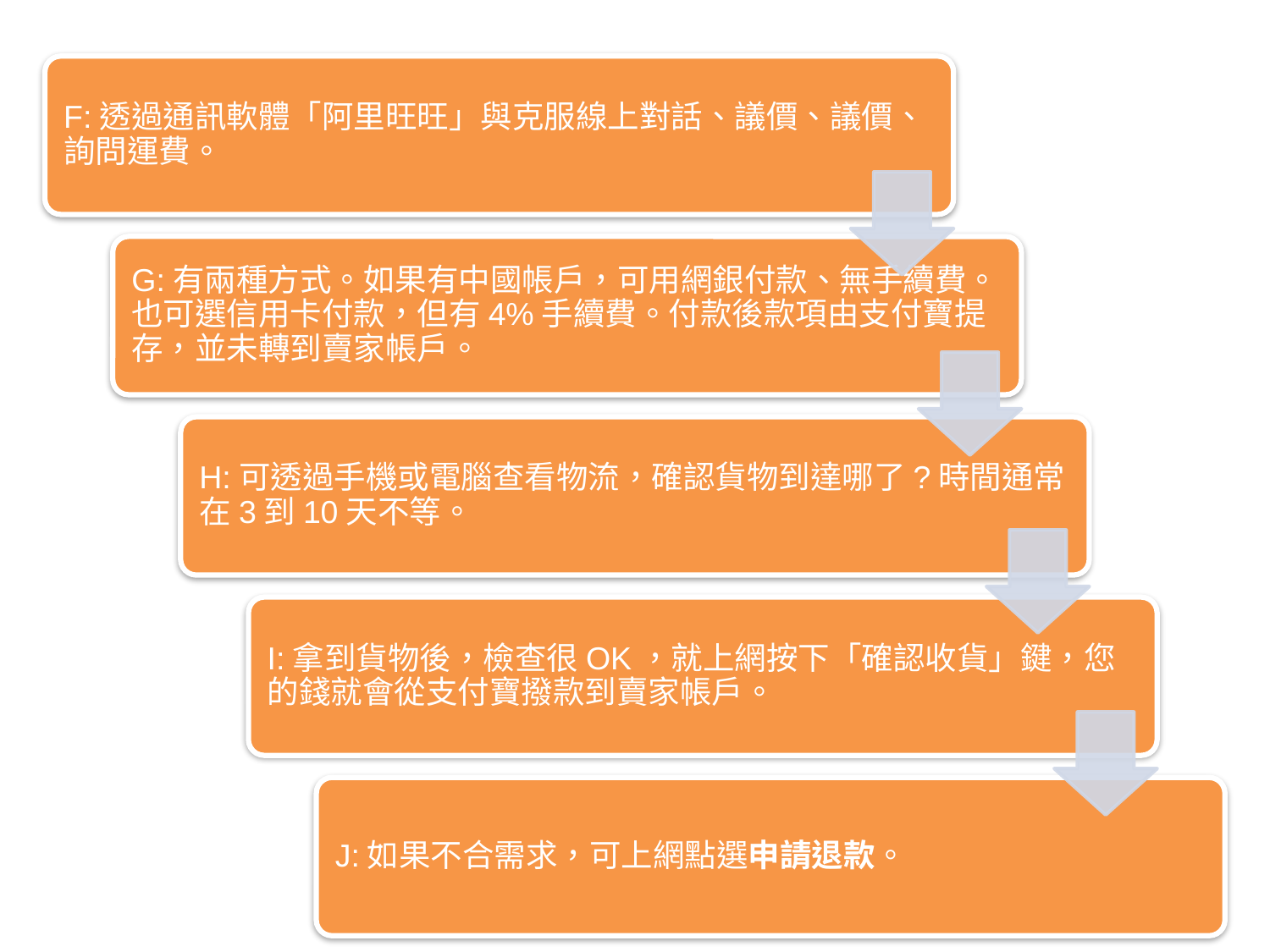

F:透過通訊軟體「阿里旺旺」與克服線上對話、議價、議價、詢問運費。
G:有兩種方式。如果有中國帳戶，可用網銀付款、無手續費。也可選信用卡付款，但有4%手續費。付款後款項由支付寶提存，並未轉到賣家帳戶。
H:可透過手機或電腦查看物流，確認貨物到達哪了?時間通常在3到10天不等。
I:拿到貨物後，檢查很OK，就上網按下「確認收貨」鍵，您的錢就會從支付寶撥款到賣家帳戶。
J:如果不合需求，可上網點選申請退款。